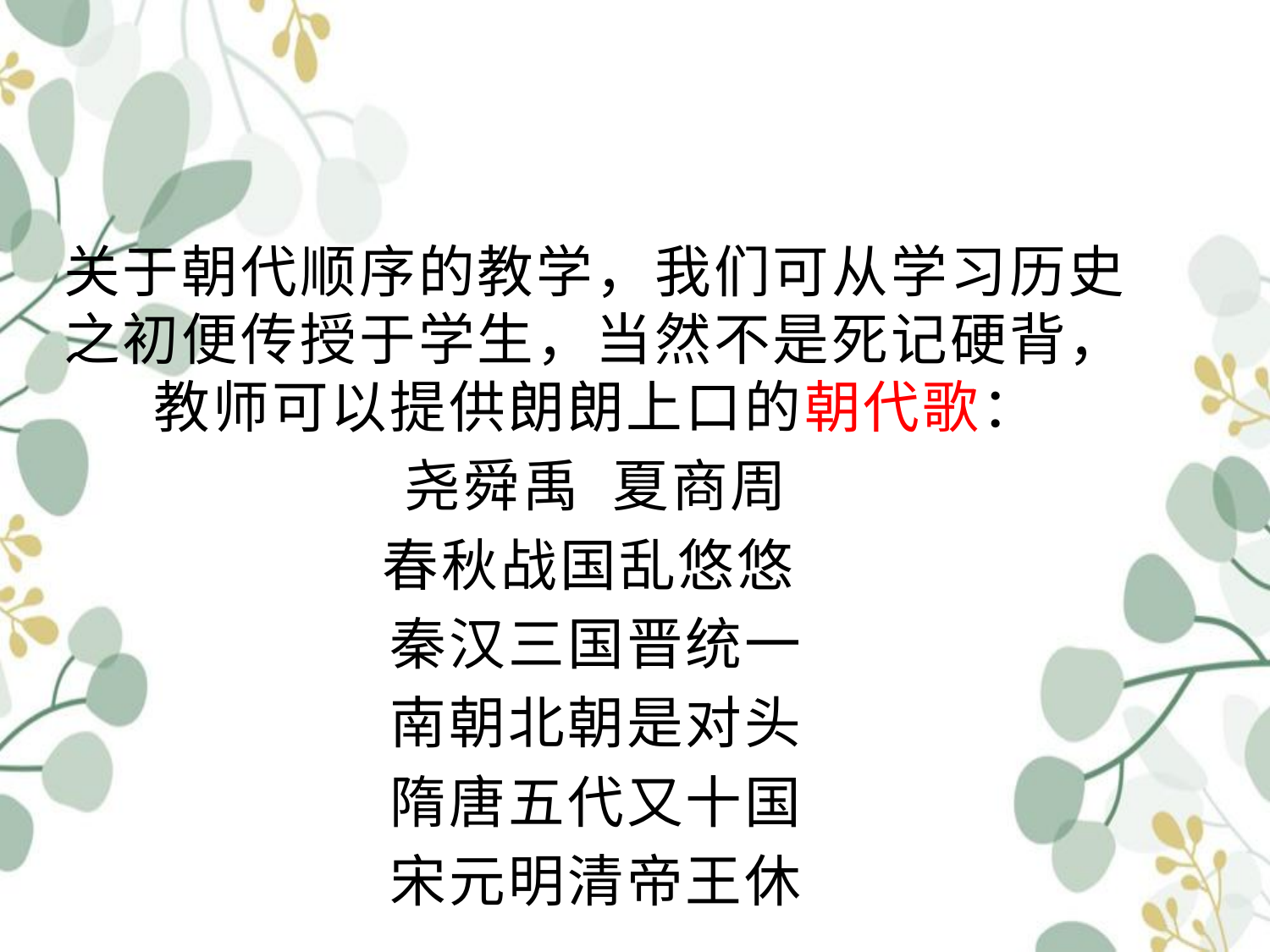

关于朝代顺序的教学，我们可从学习历史之初便传授于学生，当然不是死记硬背，教师可以提供朗朗上口的朝代歌：
尧舜禹  夏商周
春秋战国乱悠悠
秦汉三国晋统一
南朝北朝是对头
隋唐五代又十国
宋元明清帝王休